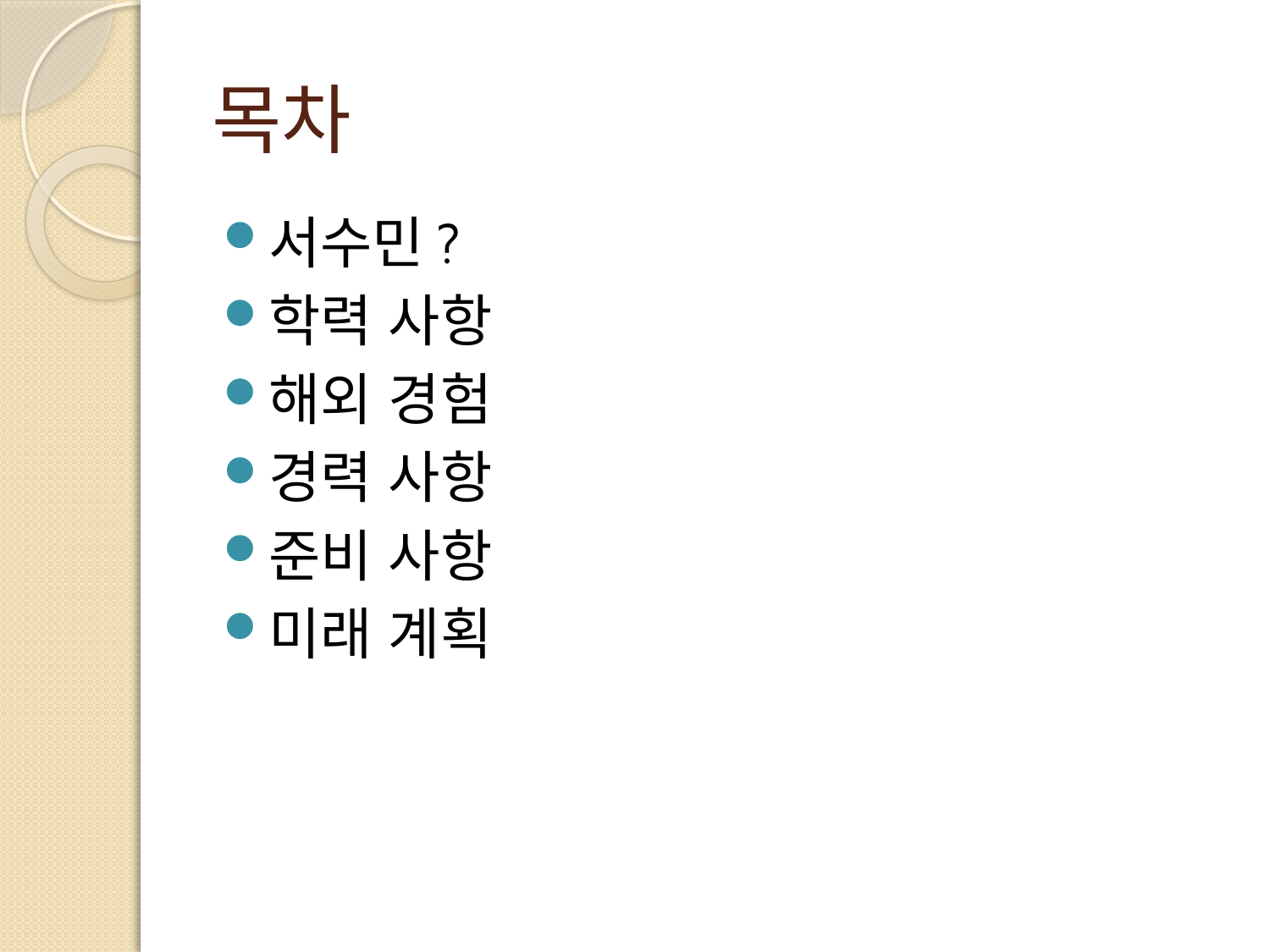

# 목차
서수민?
학력 사항
해외 경험
경력 사항
준비 사항
미래 계획